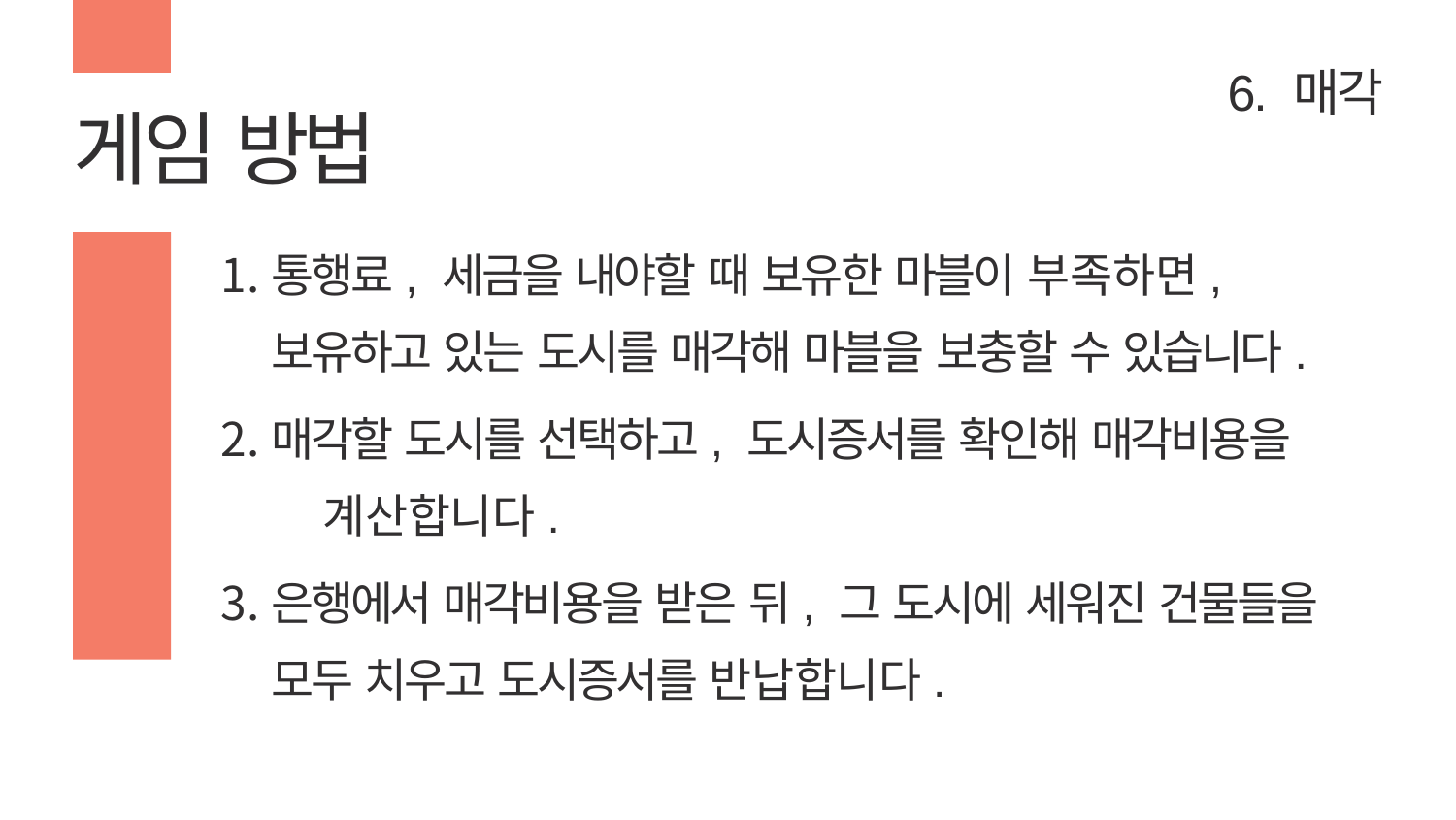

# 6. 매각
게임 방법
통행료, 세금을 내야할 때 보유한 마블이 부족하면,
보유하고 있는 도시를 매각해 마블을 보충할 수 있습니다.
매각할 도시를 선택하고, 도시증서를 확인해 매각비용을 	계산합니다.
은행에서 매각비용을 받은 뒤, 그 도시에 세워진 건물들을
모두 치우고 도시증서를 반납합니다.